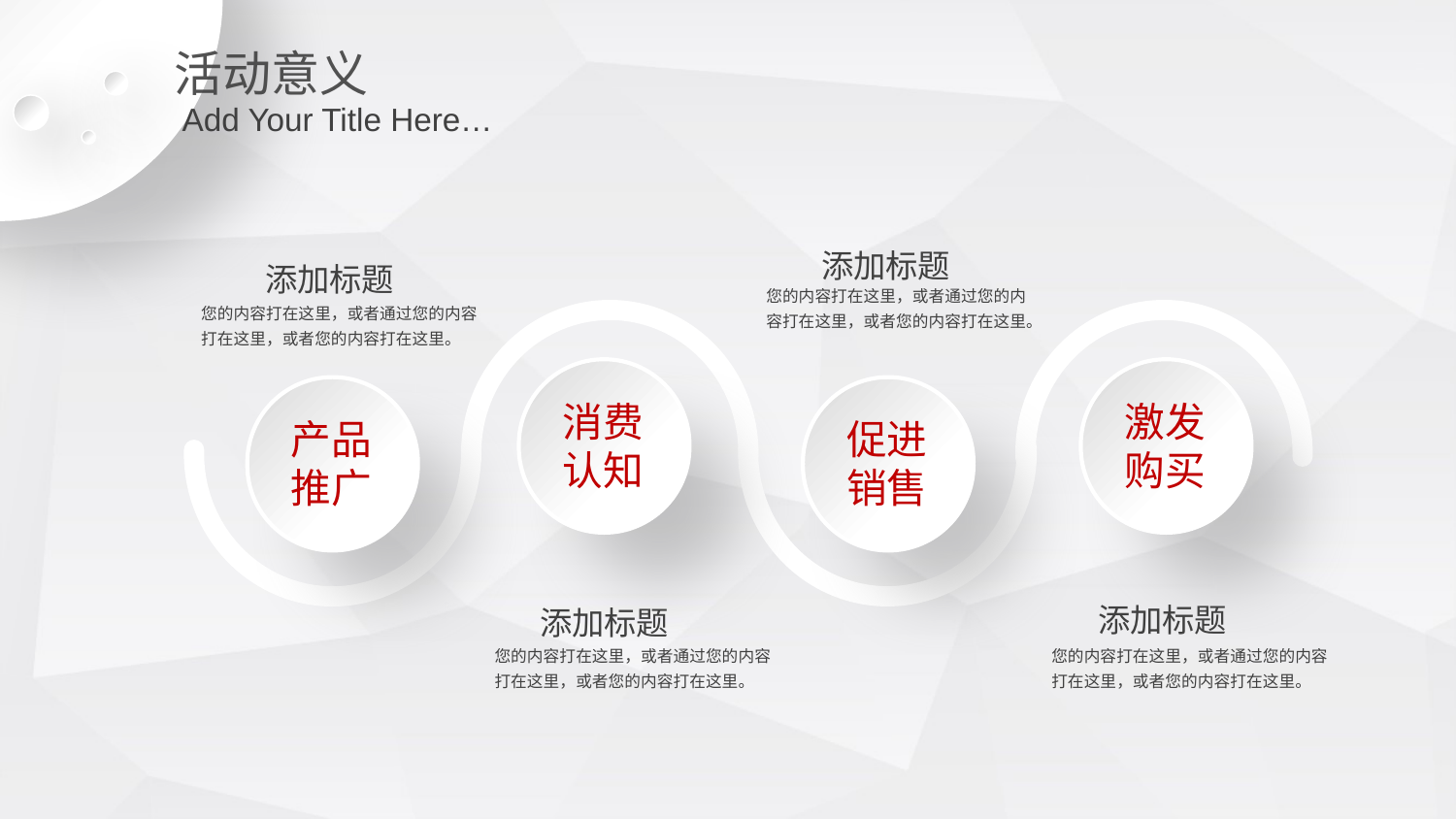

活动意义

Add Your Title Here…

添加标题
您的内容打在这里，或者通过您的内容打在这里，或者您的内容打在这里。
添加标题
您的内容打在这里，或者通过您的内容打在这里，或者您的内容打在这里。

消费
认知
激发
购买
产品
推广
促进
销售
添加标题
您的内容打在这里，或者通过您的内容打在这里，或者您的内容打在这里。
添加标题
您的内容打在这里，或者通过您的内容打在这里，或者您的内容打在这里。